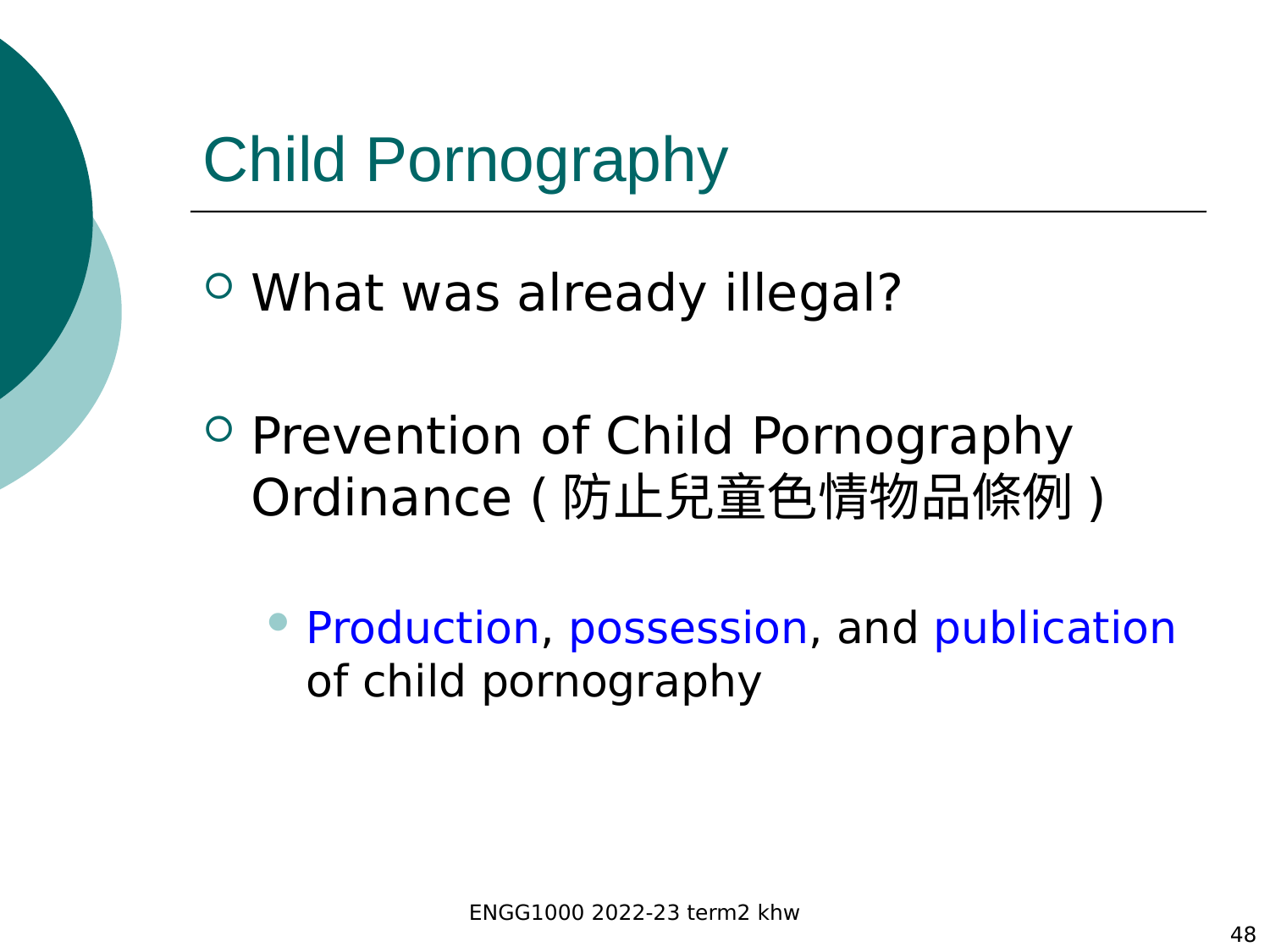

# Child Pornography
What was already illegal?

Prevention of Child Pornography Ordinance (防止兒童色情物品條例)

Production, possession, and publication of child pornography
ENGG1000 2022-23 term2 khw
48